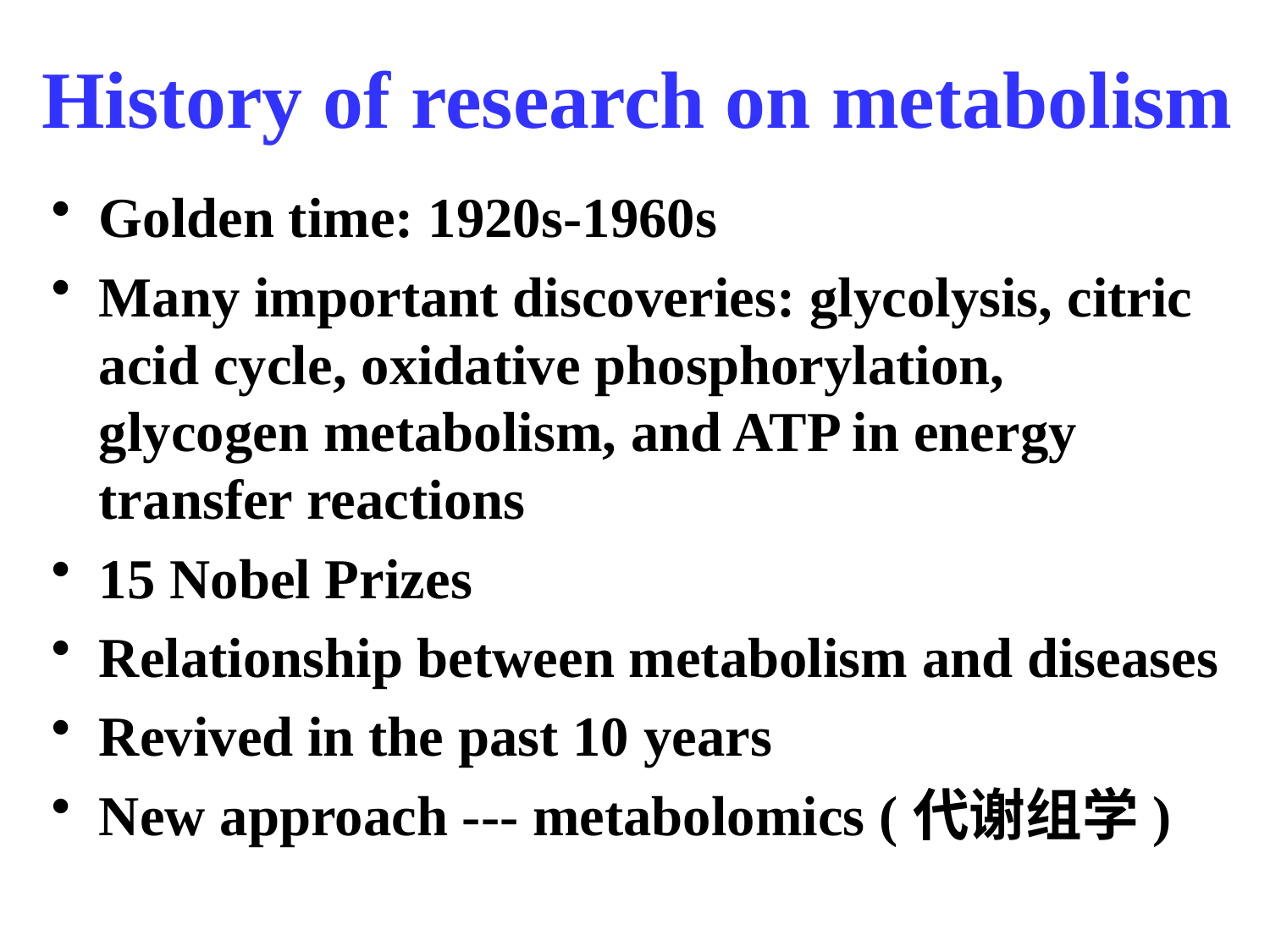

# History of research on metabolism
Golden time: 1920s-1960s
Many important discoveries: glycolysis, citric acid cycle, oxidative phosphorylation, glycogen metabolism, and ATP in energy transfer reactions
15 Nobel Prizes
Relationship between metabolism and diseases
Revived in the past 10 years
New approach --- metabolomics (代谢组学)